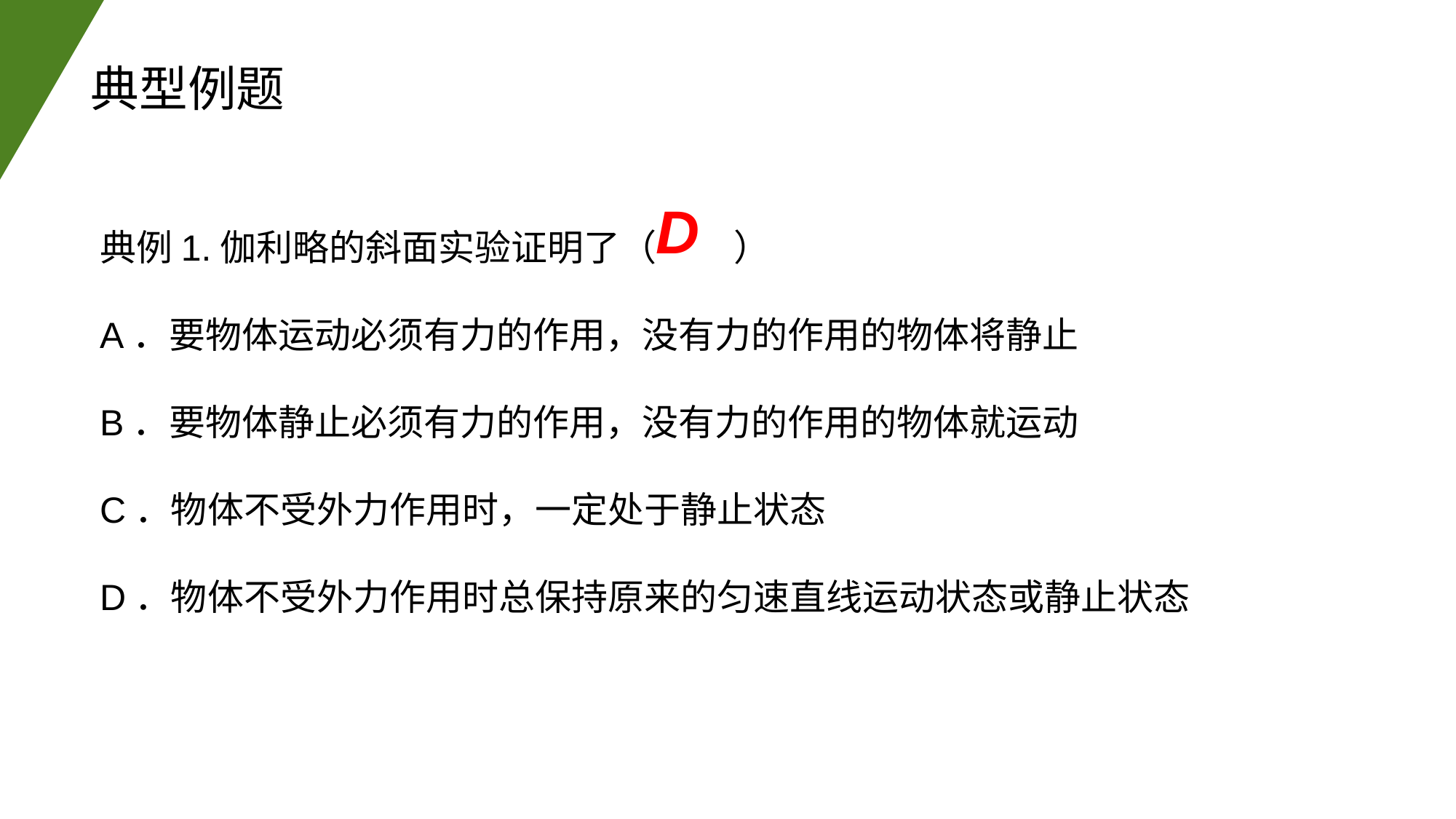

典型例题
典例1.伽利略的斜面实验证明了（     　）
A．要物体运动必须有力的作用，没有力的作用的物体将静止
B．要物体静止必须有力的作用，没有力的作用的物体就运动
C．物体不受外力作用时，一定处于静止状态
D．物体不受外力作用时总保持原来的匀速直线运动状态或静止状态
D